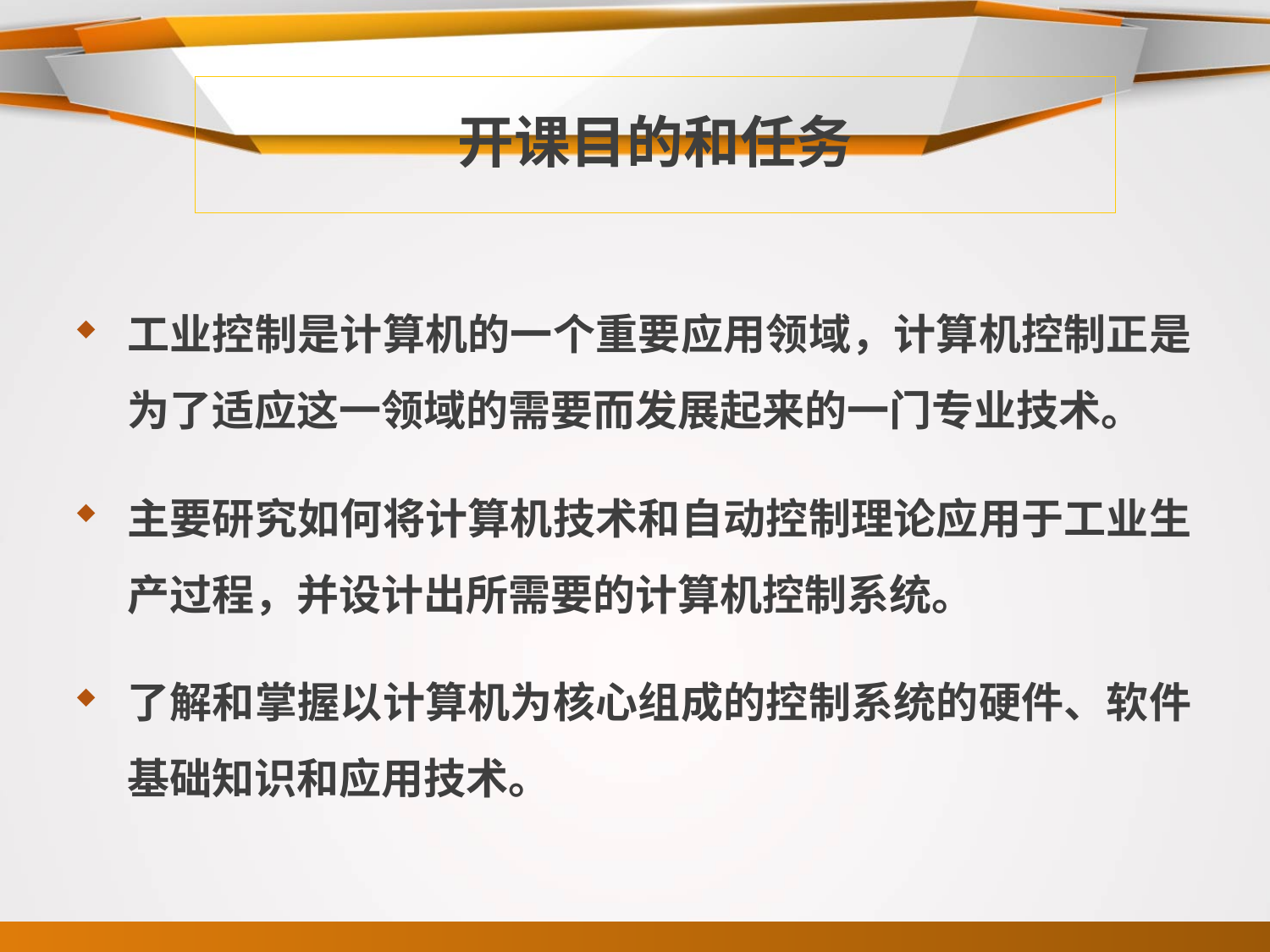

# 开课目的和任务
工业控制是计算机的一个重要应用领域，计算机控制正是为了适应这一领域的需要而发展起来的一门专业技术。
主要研究如何将计算机技术和自动控制理论应用于工业生产过程，并设计出所需要的计算机控制系统。
了解和掌握以计算机为核心组成的控制系统的硬件、软件基础知识和应用技术。
2